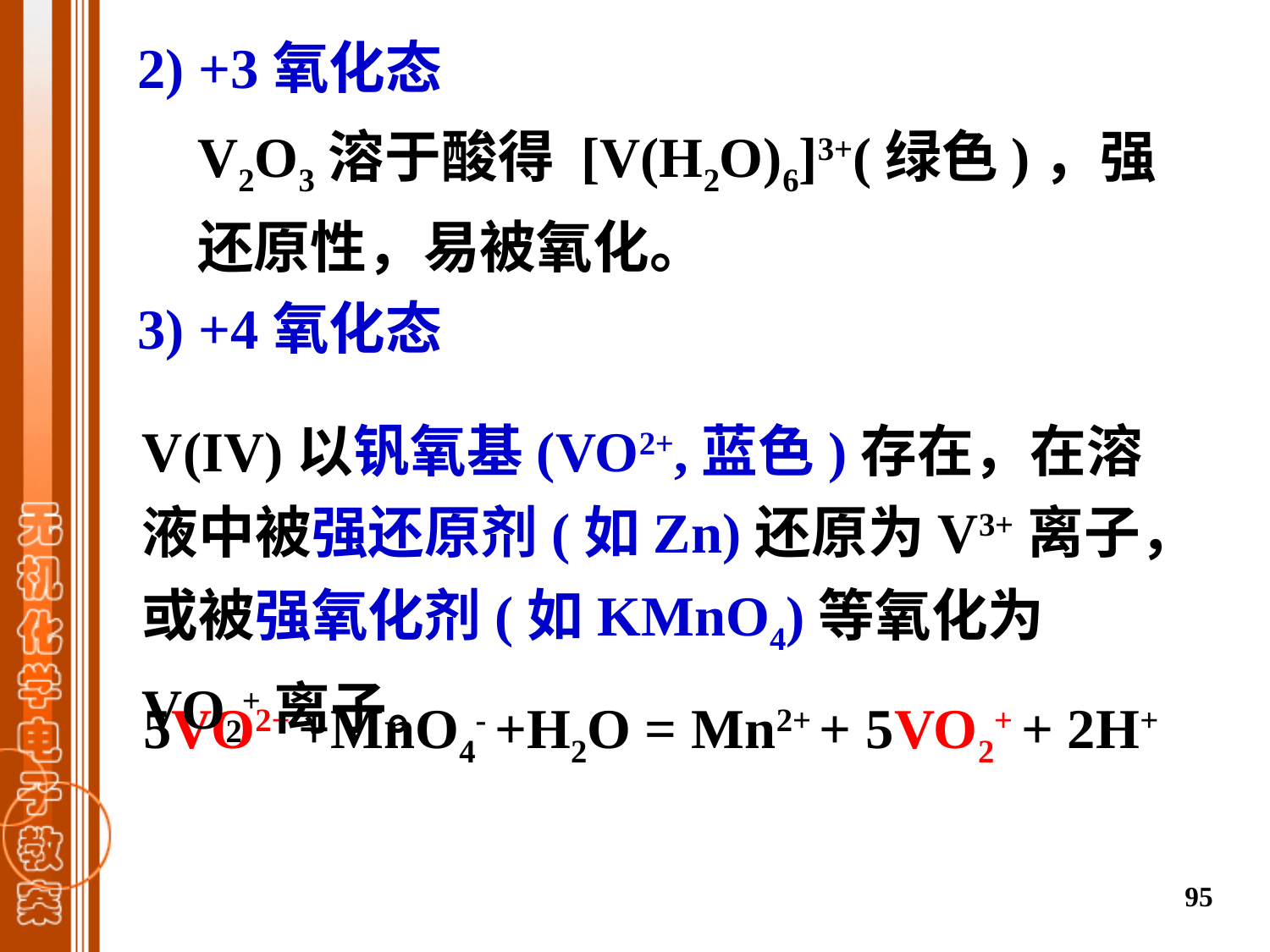

2) +3氧化态
V2O3溶于酸得 [V(H2O)6]3+(绿色)，强还原性，易被氧化。
3) +4氧化态
V(IV)以钒氧基(VO2+,蓝色)存在，在溶液中被强还原剂(如Zn)还原为V3+离子，或被强氧化剂(如KMnO4)等氧化为VO2+离子。
5VO2+ +MnO4- +H2O = Mn2+ + 5VO2+ + 2H+
95